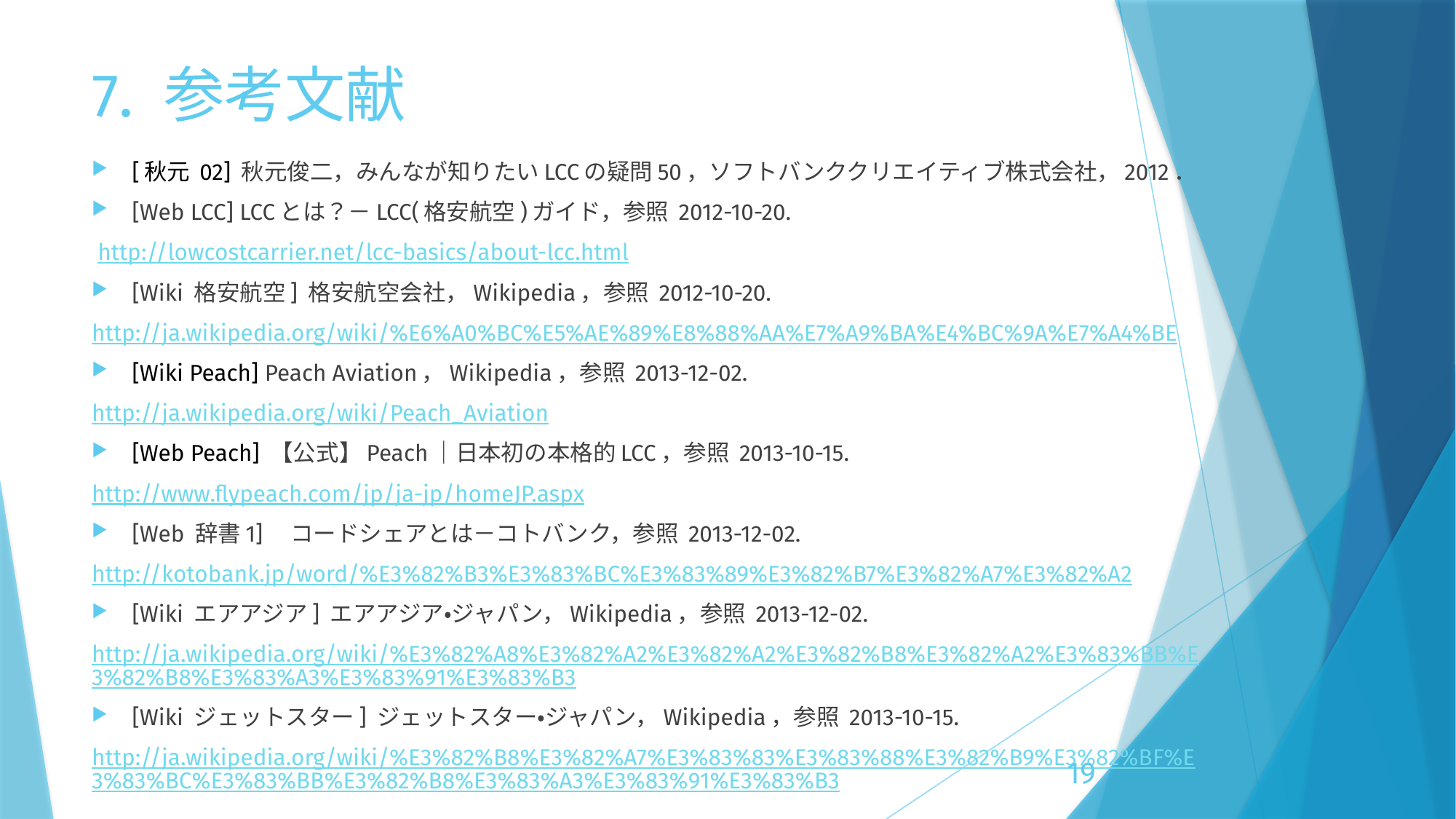

# 7. 参考文献
[秋元 02] 秋元俊二，みんなが知りたいLCCの疑問50，ソフトバンククリエイティブ株式会社，2012．
[Web LCC] LCCとは？－LCC(格安航空)ガイド，参照 2012-10-20.
 http://lowcostcarrier.net/lcc-basics/about-lcc.html
[Wiki 格安航空] 格安航空会社，Wikipedia，参照 2012-10-20.
http://ja.wikipedia.org/wiki/%E6%A0%BC%E5%AE%89%E8%88%AA%E7%A9%BA%E4%BC%9A%E7%A4%BE
[Wiki Peach] Peach Aviation，Wikipedia，参照 2013-12-02.
http://ja.wikipedia.org/wiki/Peach_Aviation
[Web Peach] 【公式】Peach｜日本初の本格的LCC，参照 2013-10-15.
http://www.flypeach.com/jp/ja-jp/homeJP.aspx
[Web 辞書1]　コードシェアとは－コトバンク，参照 2013-12-02.
http://kotobank.jp/word/%E3%82%B3%E3%83%BC%E3%83%89%E3%82%B7%E3%82%A7%E3%82%A2
[Wiki エアアジア] エアアジア・ジャパン，Wikipedia，参照 2013-12-02.
http://ja.wikipedia.org/wiki/%E3%82%A8%E3%82%A2%E3%82%A2%E3%82%B8%E3%82%A2%E3%83%BB%E3%82%B8%E3%83%A3%E3%83%91%E3%83%B3
[Wiki ジェットスター] ジェットスター・ジャパン，Wikipedia，参照 2013-10-15.
http://ja.wikipedia.org/wiki/%E3%82%B8%E3%82%A7%E3%83%83%E3%83%88%E3%82%B9%E3%82%BF%E3%83%BC%E3%83%BB%E3%82%B8%E3%83%A3%E3%83%91%E3%83%B3

19